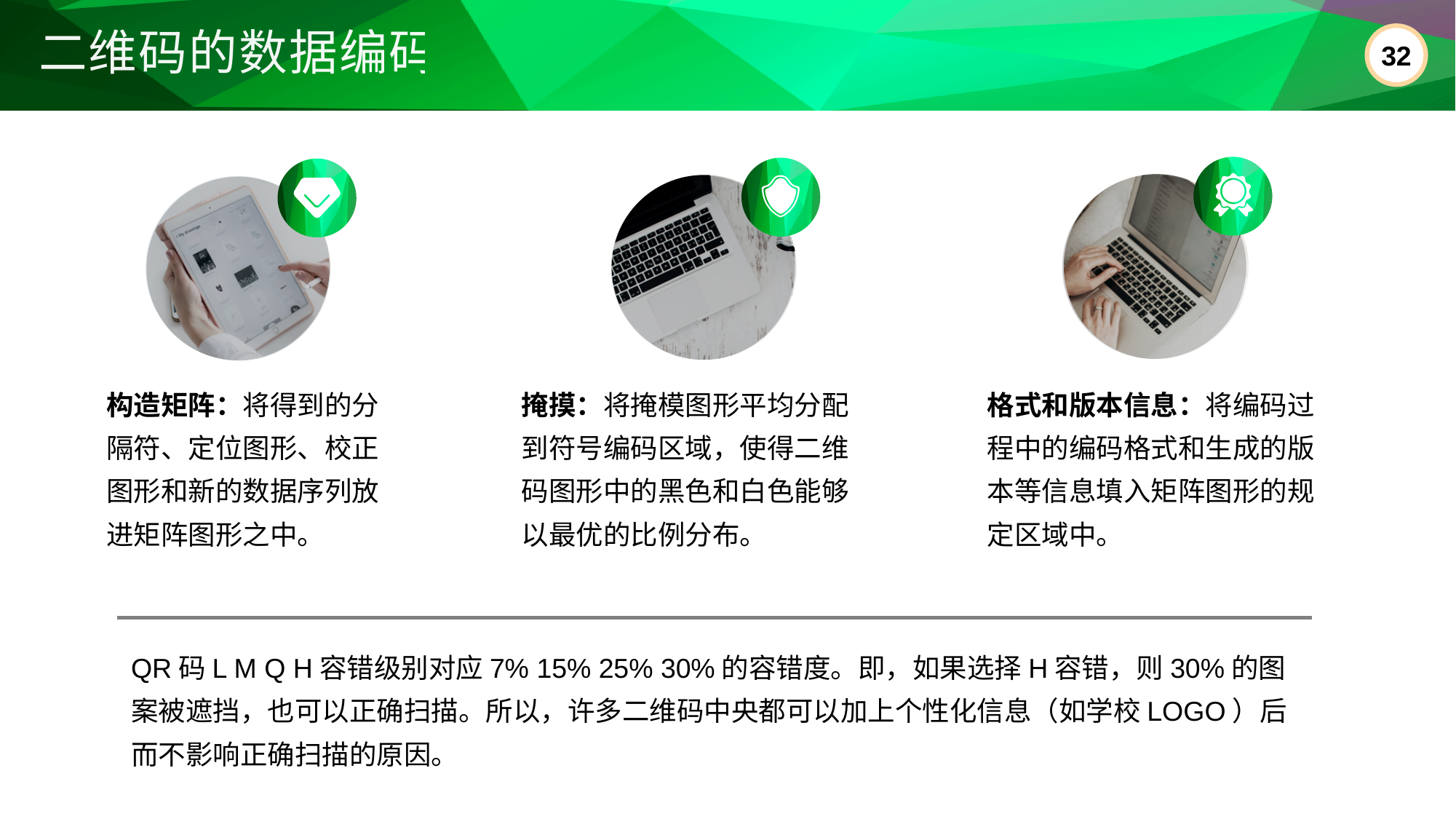

二维码的数据编码

构造矩阵：将得到的分隔符、定位图形、校正图形和新的数据序列放进矩阵图形之中。
掩摸：将掩模图形平均分配到符号编码区域，使得二维码图形中的黑色和白色能够以最优的比例分布。
格式和版本信息：将编码过程中的编码格式和生成的版本等信息填入矩阵图形的规定区域中。
QR码L M Q H容错级别对应7% 15% 25% 30%的容错度。即，如果选择H容错，则30%的图案被遮挡，也可以正确扫描。所以，许多二维码中央都可以加上个性化信息（如学校LOGO）后而不影响正确扫描的原因。